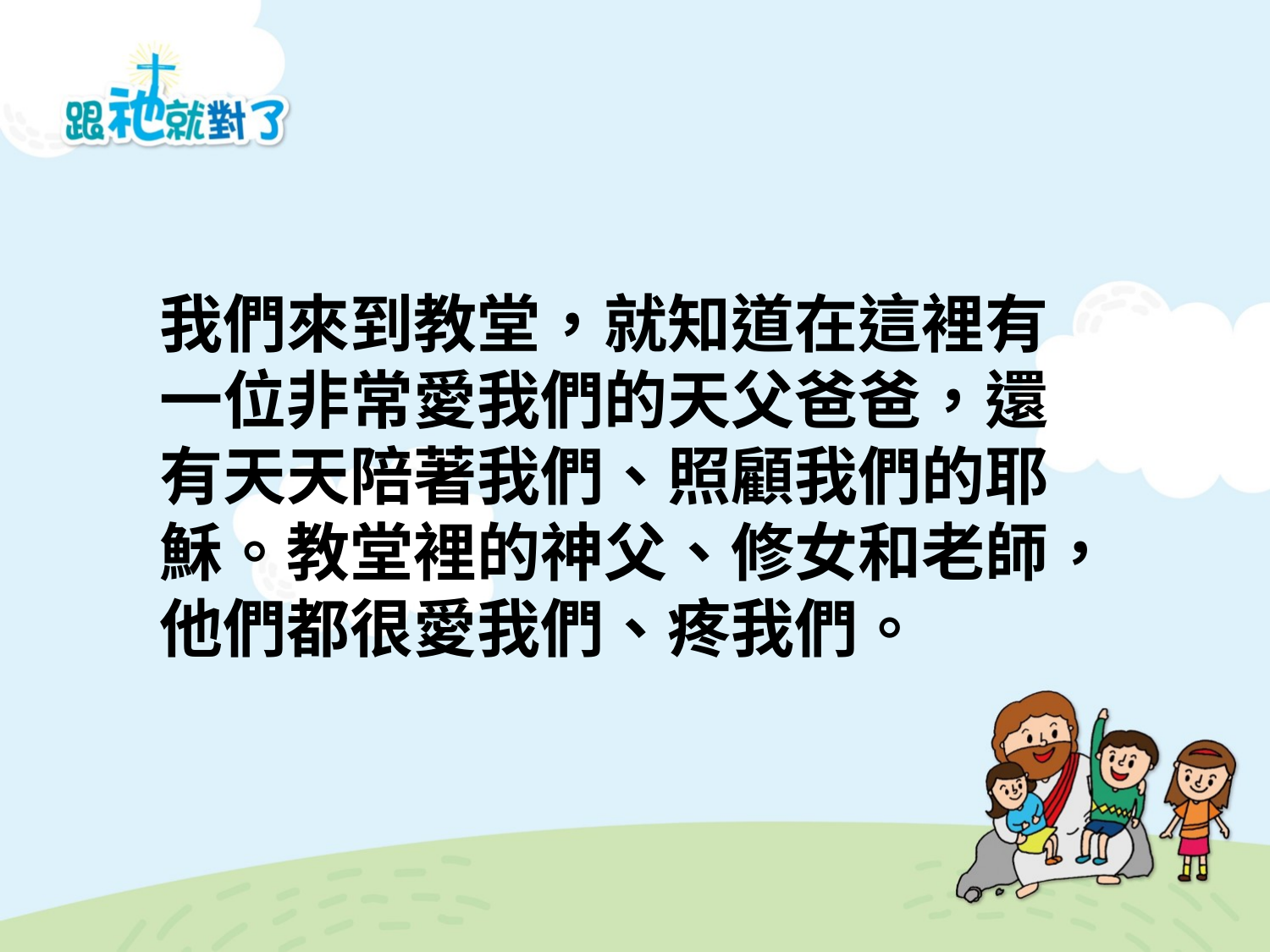

我們來到教堂，就知道在這裡有一位非常愛我們的天父爸爸，還有天天陪著我們、照顧我們的耶穌。教堂裡的神父、修女和老師，他們都很愛我們、疼我們。